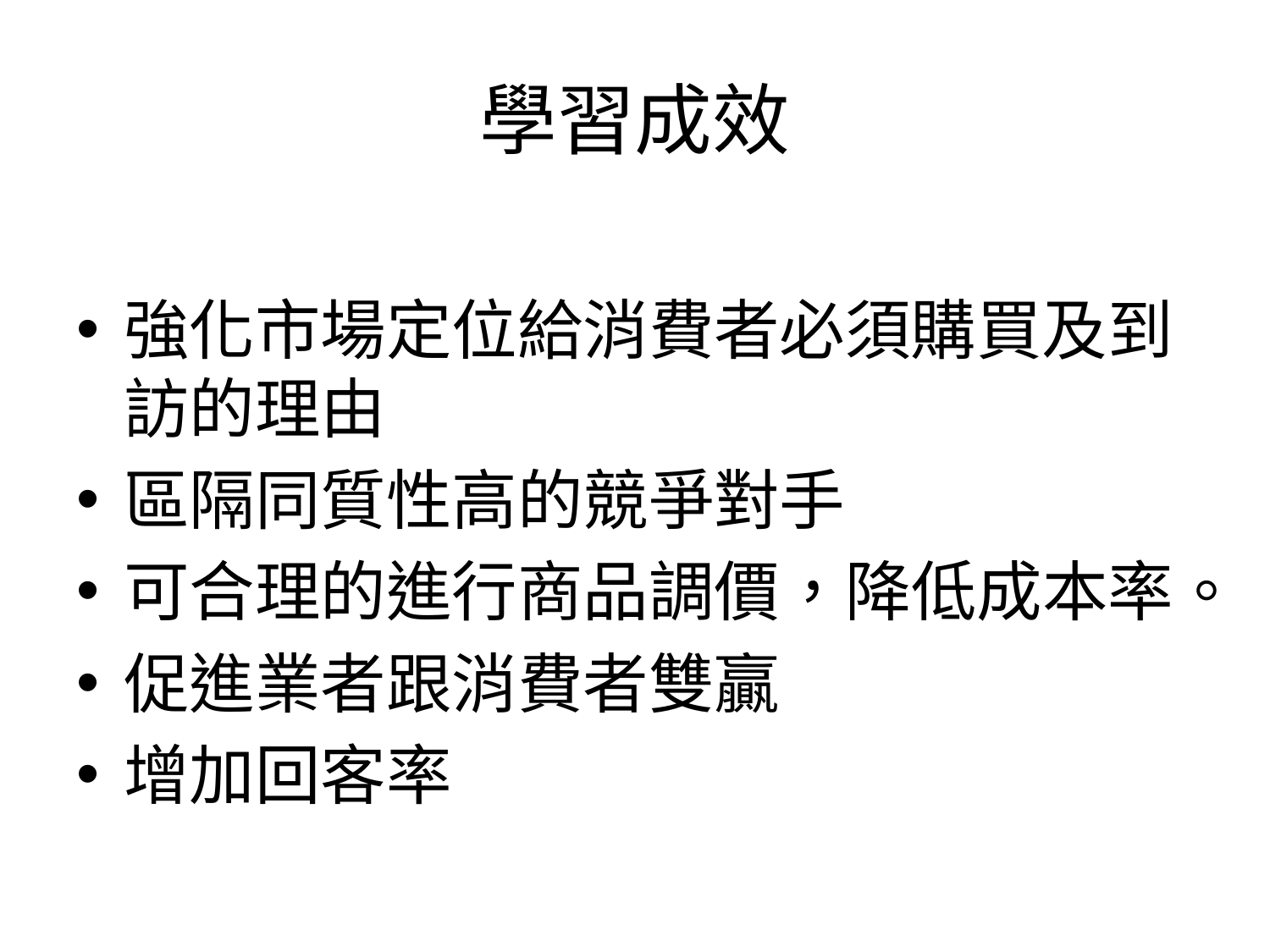

# 學習成效

強化市場定位給消費者必須購買及到訪的理由
區隔同質性高的競爭對手
可合理的進行商品調價，降低成本率。
促進業者跟消費者雙贏
增加回客率